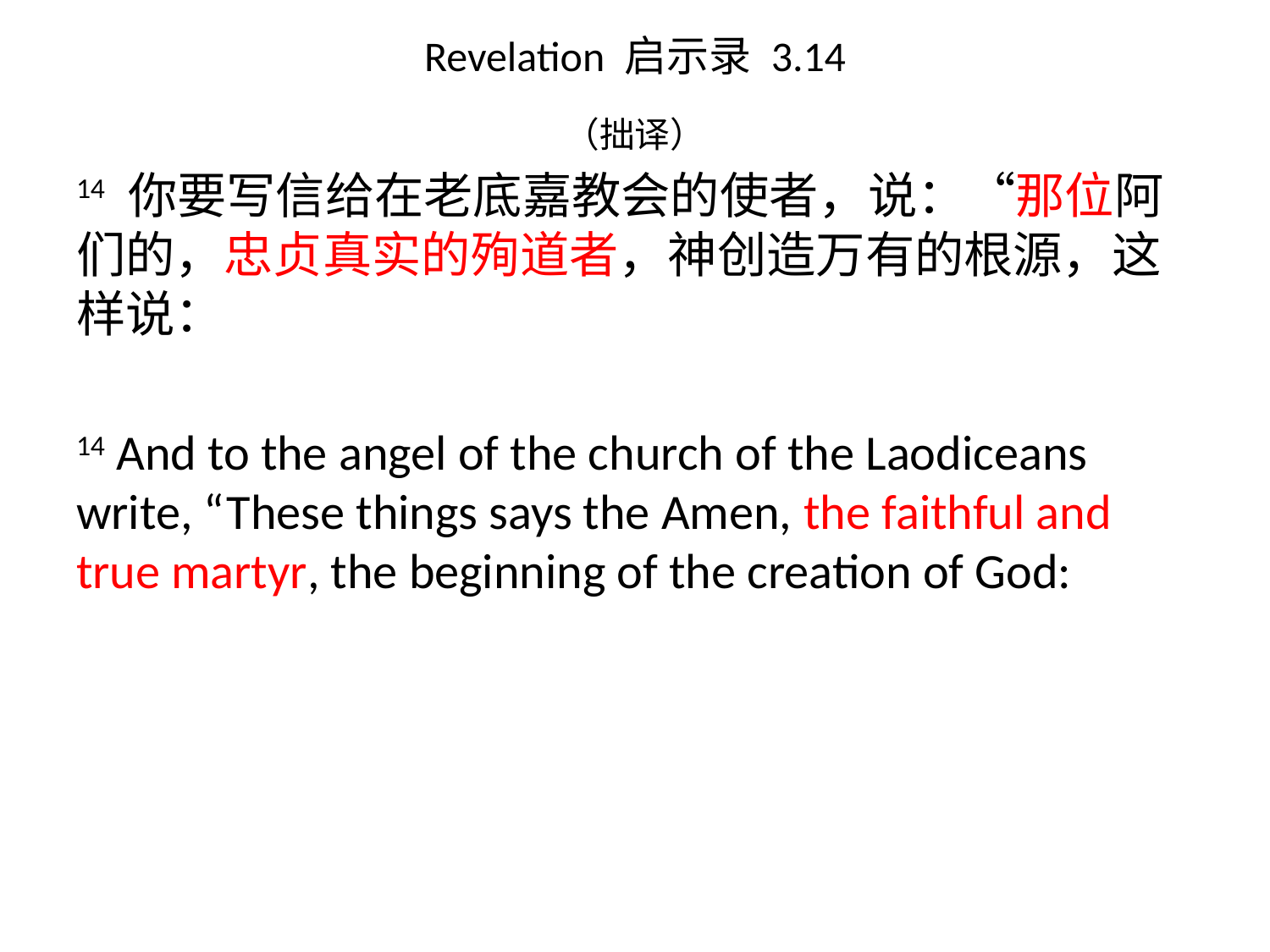

# Revelation 启示录 3.14
（拙译）
14 你要写信给在老底嘉教会的使者，说：“那位阿们的，忠贞真实的殉道者，神创造万有的根源，这样说：

14 And to the angel of the church of the Laodiceans write, “These things says the Amen, the faithful and true martyr, the beginning of the creation of God: